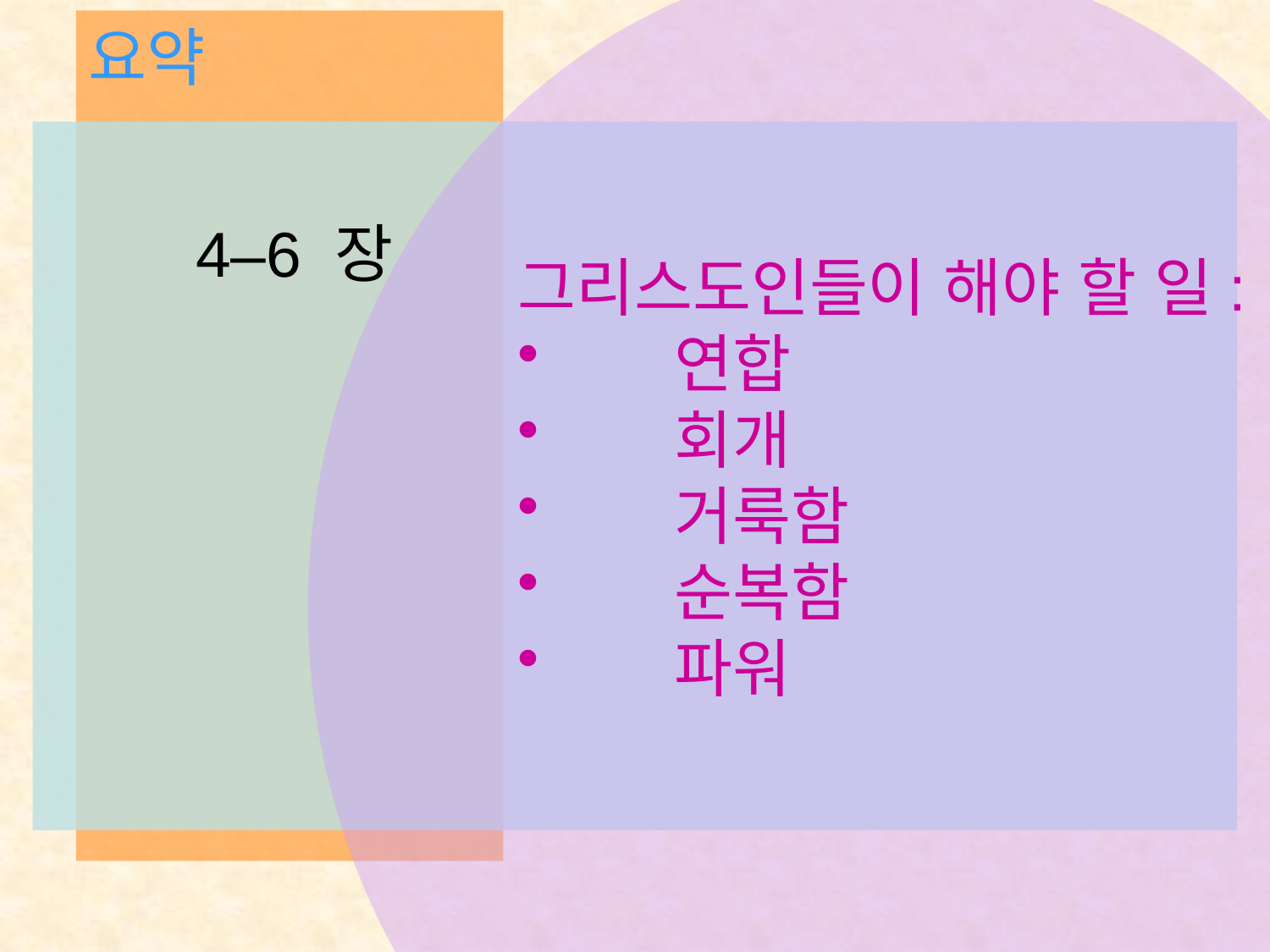

요약

# 4–6 장
그리스도인들이 해야 할 일:
	연합
	회개
	거룩함
	순복함
	파워